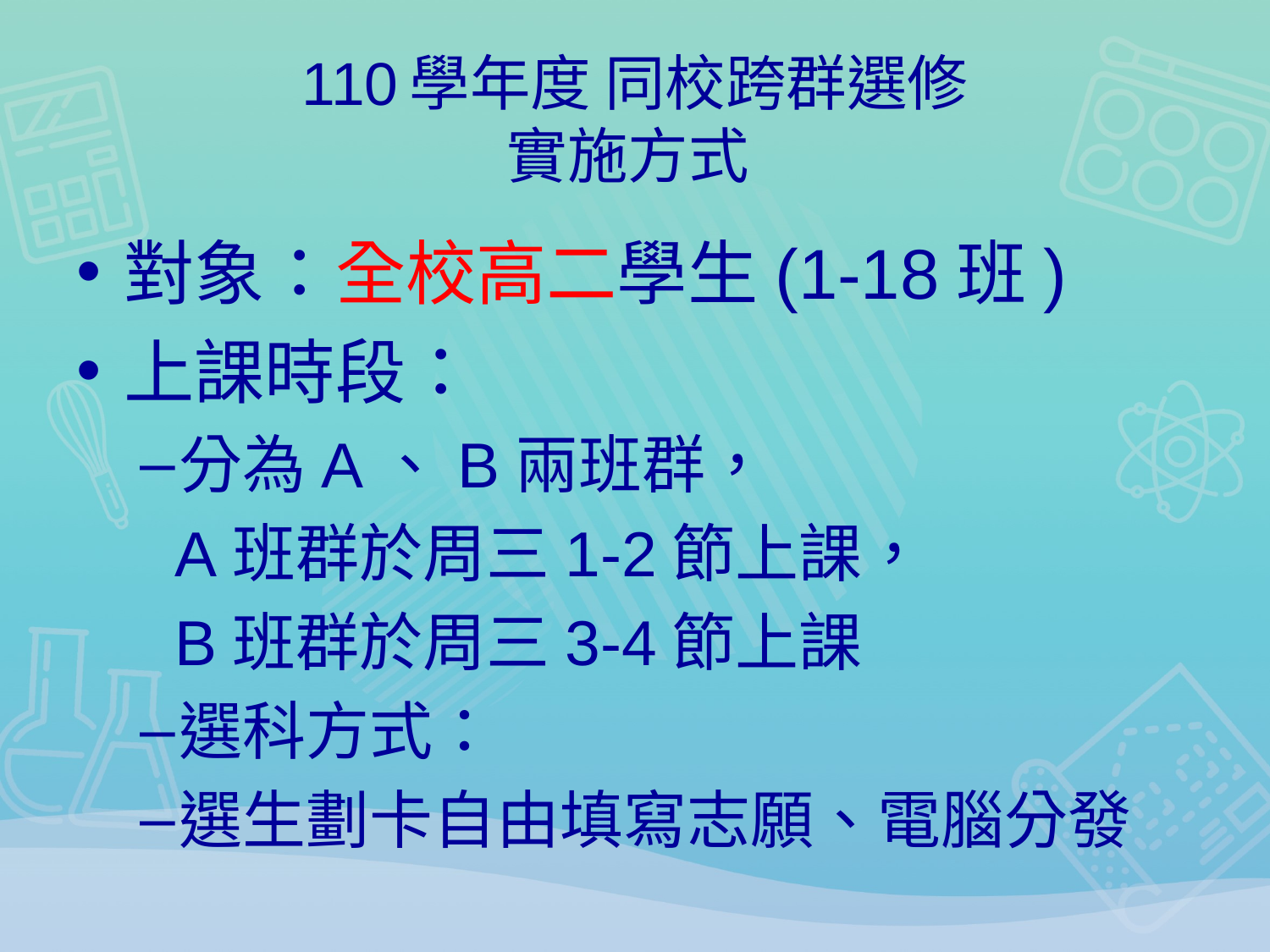

# 110學年度 同校跨群選修 實施方式
對象：全校高二學生(1-18班)
上課時段：
分為A、B兩班群，
  A班群於周三1-2節上課，
  B班群於周三3-4節上課
選科方式：
選生劃卡自由填寫志願、電腦分發